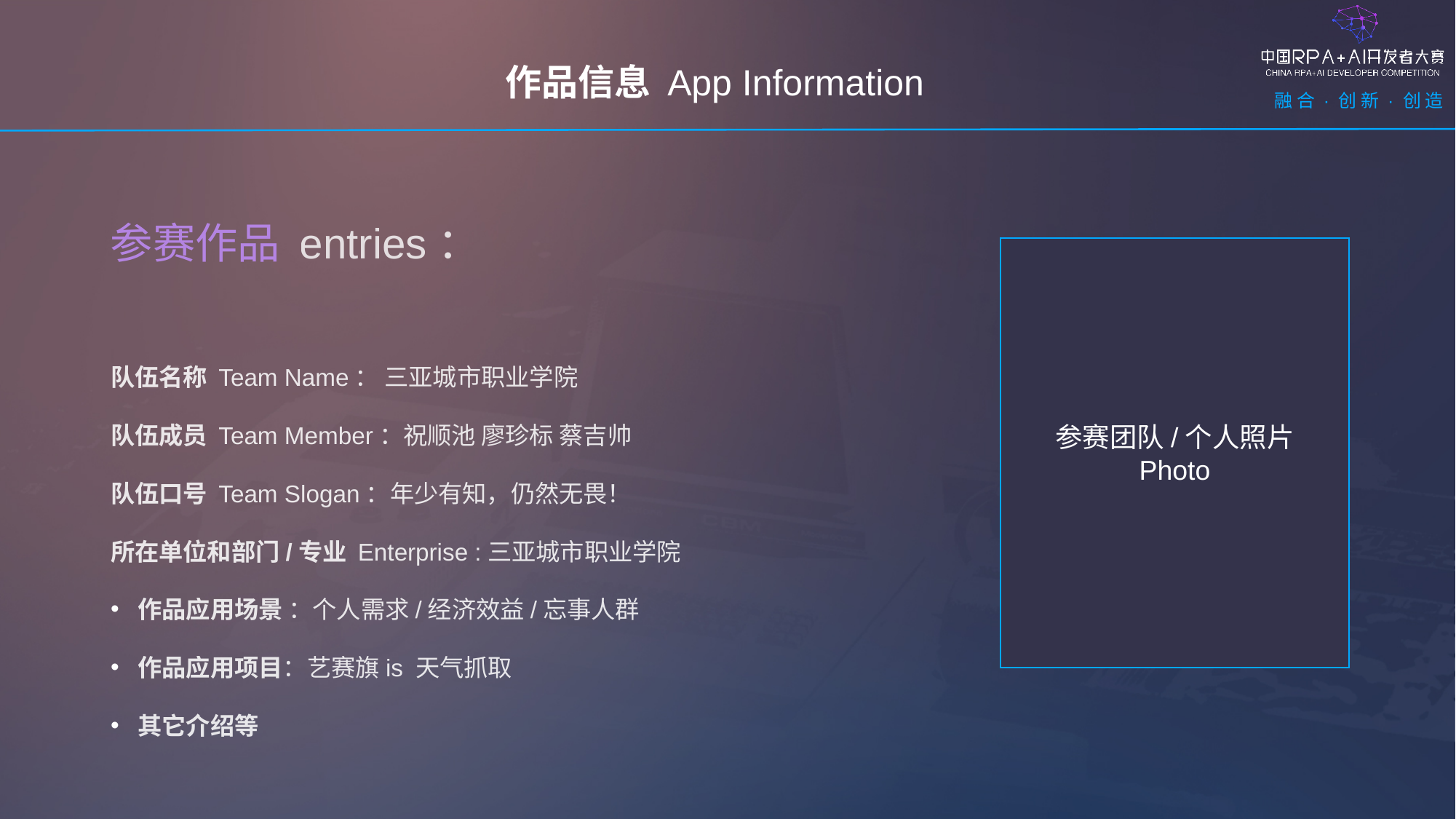

作品信息 App Information
参赛作品 entries：
参赛团队/个人照片
Photo
队伍名称 Team Name： 三亚城市职业学院
队伍成员 Team Member：祝顺池 廖珍标 蔡吉帅
队伍口号 Team Slogan：年少有知，仍然无畏！
所在单位和部门/专业 Enterprise :三亚城市职业学院
作品应用场景 ：个人需求/经济效益/忘事人群
作品应用项目：艺赛旗is 天气抓取
其它介绍等